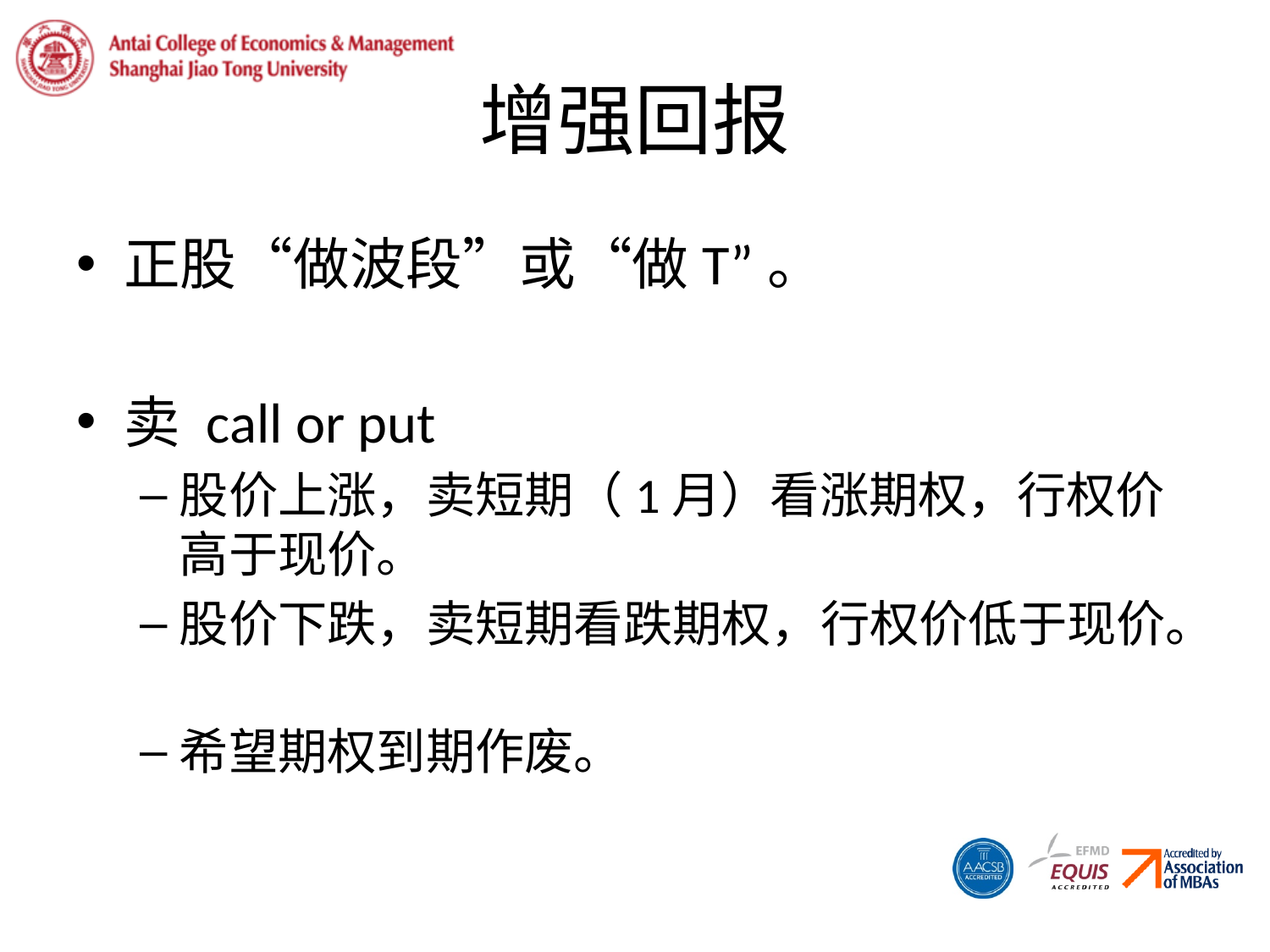

# 增强回报
正股“做波段”或“做T”。

卖 call or put
股价上涨，卖短期（1月）看涨期权，行权价高于现价。
股价下跌，卖短期看跌期权，行权价低于现价。
希望期权到期作废。